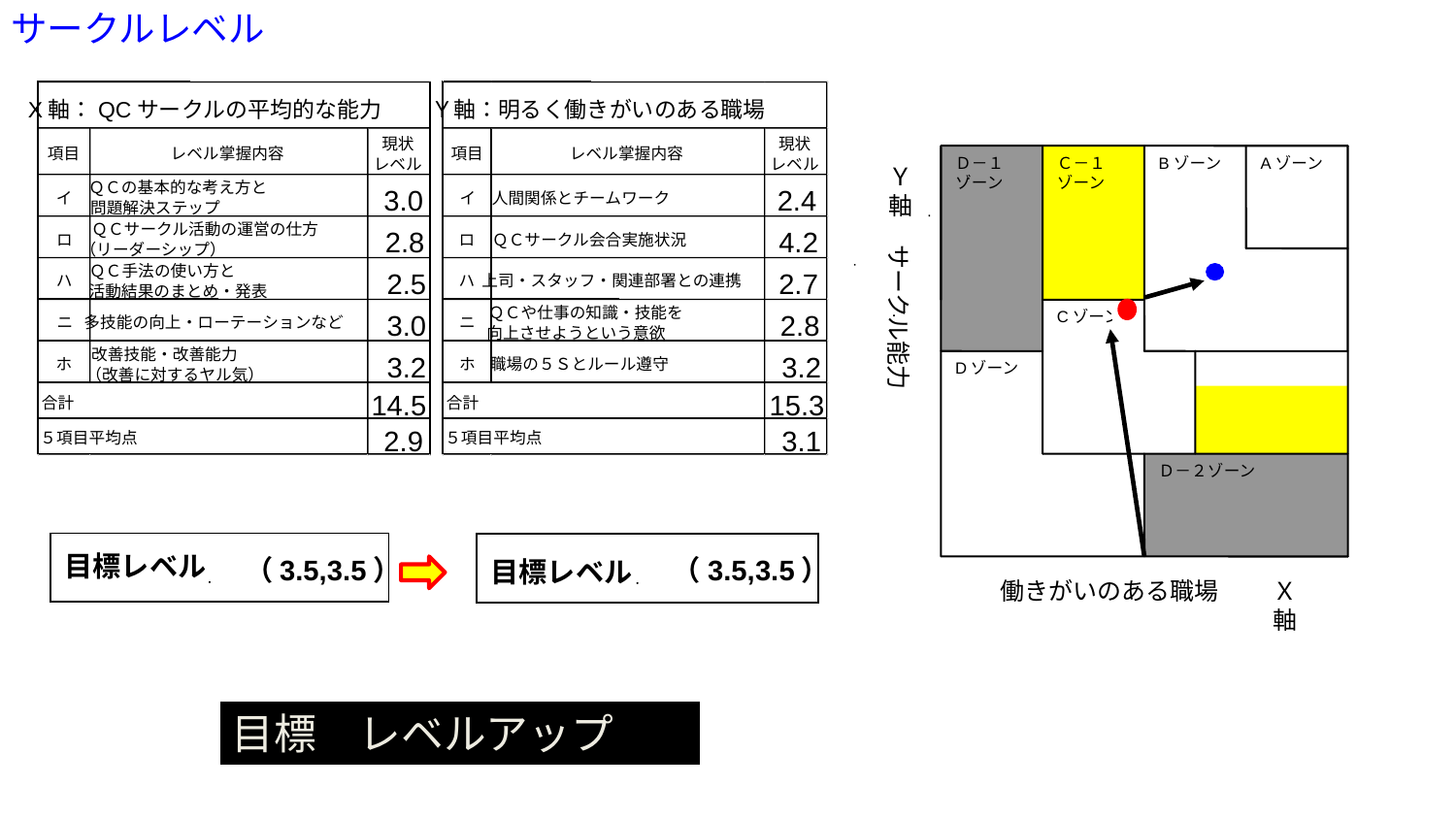

サークルレベル

X軸：QCサークルの平均的な能力
Ｙ軸：明るく働きがいのある職場

現状
現状
項目
レベル掌握内容
項目
レベル掌握内容
レベル
レベル

ＱＣの基本的な考え方と
3.0
2.4
イ
イ
人間関係とチームワーク
問題解決ステップ

ＱＣサークル活動の運営の仕方
2.8
4.2
ロ
ロ
ＱＣサークル会合実施状況
（リーダーシップ）

ＱＣ手法の使い方と
2.5
2.7
ハ
ハ
上司・スタッフ・関連部署との連携
活動結果のまとめ・発表

ＱＣや仕事の知識・技能を
3.0
2.8
ニ
多技能の向上・ローテーションなど
ニ
向上させようという意欲

改善技能・改善能力
3.2
3.2
ホ
ホ
職場の５Ｓとルール遵守
（改善に対するヤル気）

14.5
15.3
合計
合計

2.9
3.1
５項目平均点
５項目平均点

Ｄ－１ゾーン

Ｃ－１ゾーン

Bゾーン

Aゾーン

Cゾーン

Dゾーン

C-2ゾーン

Ｄ－２ゾーン

Ｙ軸

サークル能力

目標レベル
（3.5,3.5）

（3.5,3.5）
目標レベル

働きがいのある職場
Ｘ軸
目標　レベルアップ